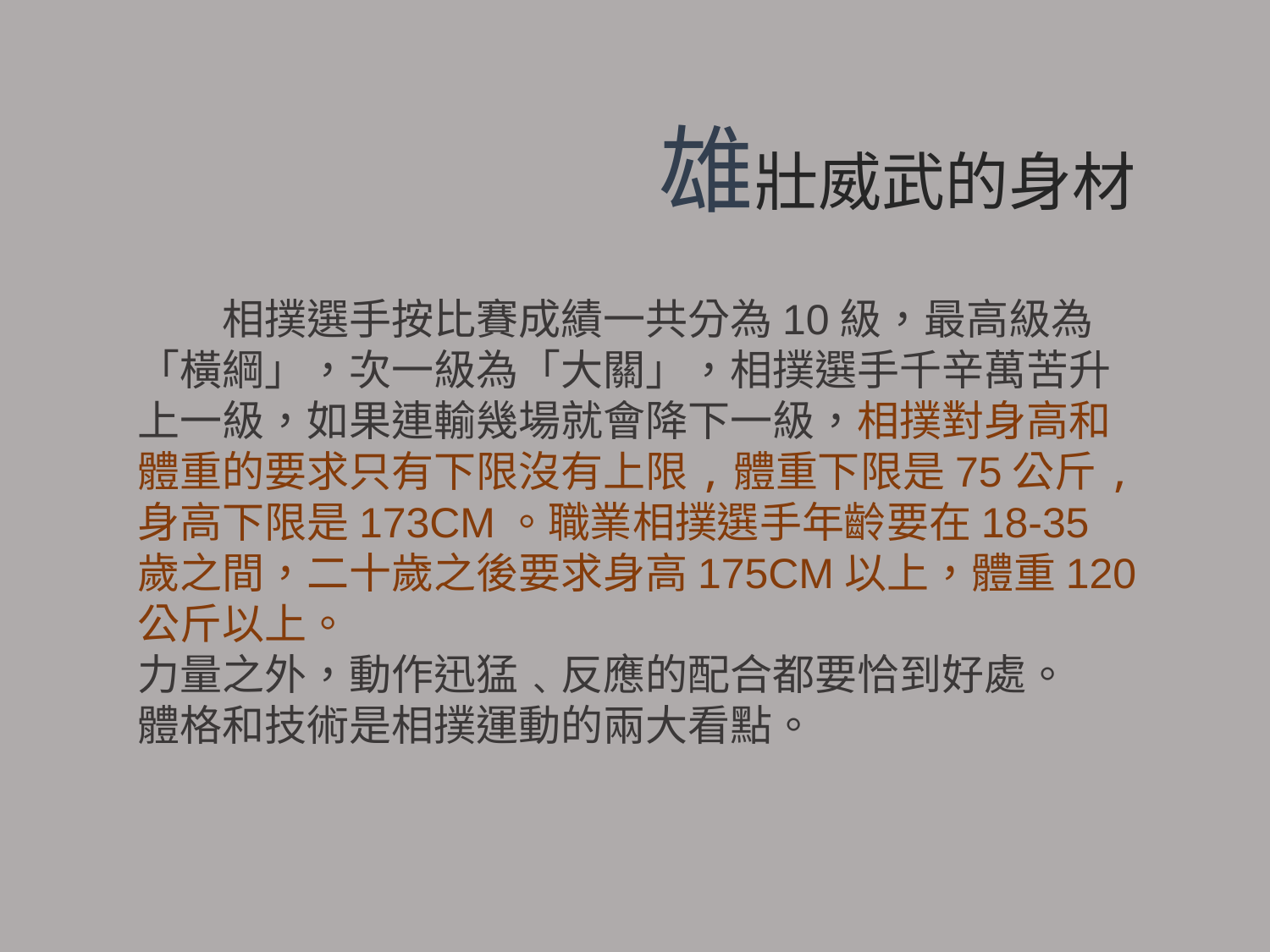

雄壯威武的身材
　　相撲選手按比賽成績一共分為10級，最高級為「橫綱」，次一級為「大關」，相撲選手千辛萬苦升上一級，如果連輸幾場就會降下一級，相撲對身高和體重的要求只有下限沒有上限,體重下限是75公斤,身高下限是173CM。職業相撲選手年齡要在18-35歲之間，二十歲之後要求身高175CM以上，體重120公斤以上。
力量之外，動作迅猛﹑反應的配合都要恰到好處。
體格和技術是相撲運動的兩大看點。